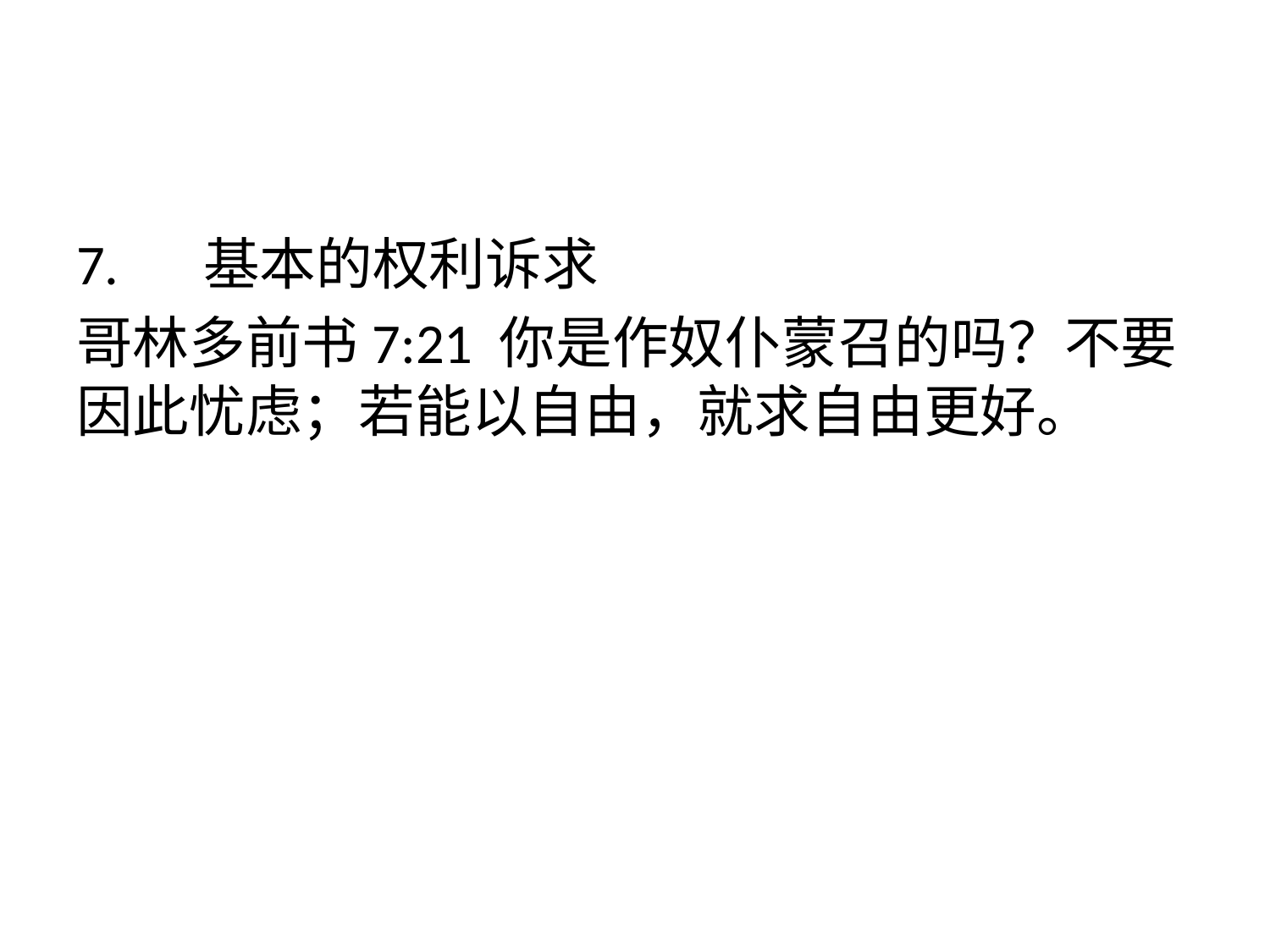

#
7.	基本的权利诉求
哥林多前书7:21 你是作奴仆蒙召的吗？不要因此忧虑；若能以自由，就求自由更好。